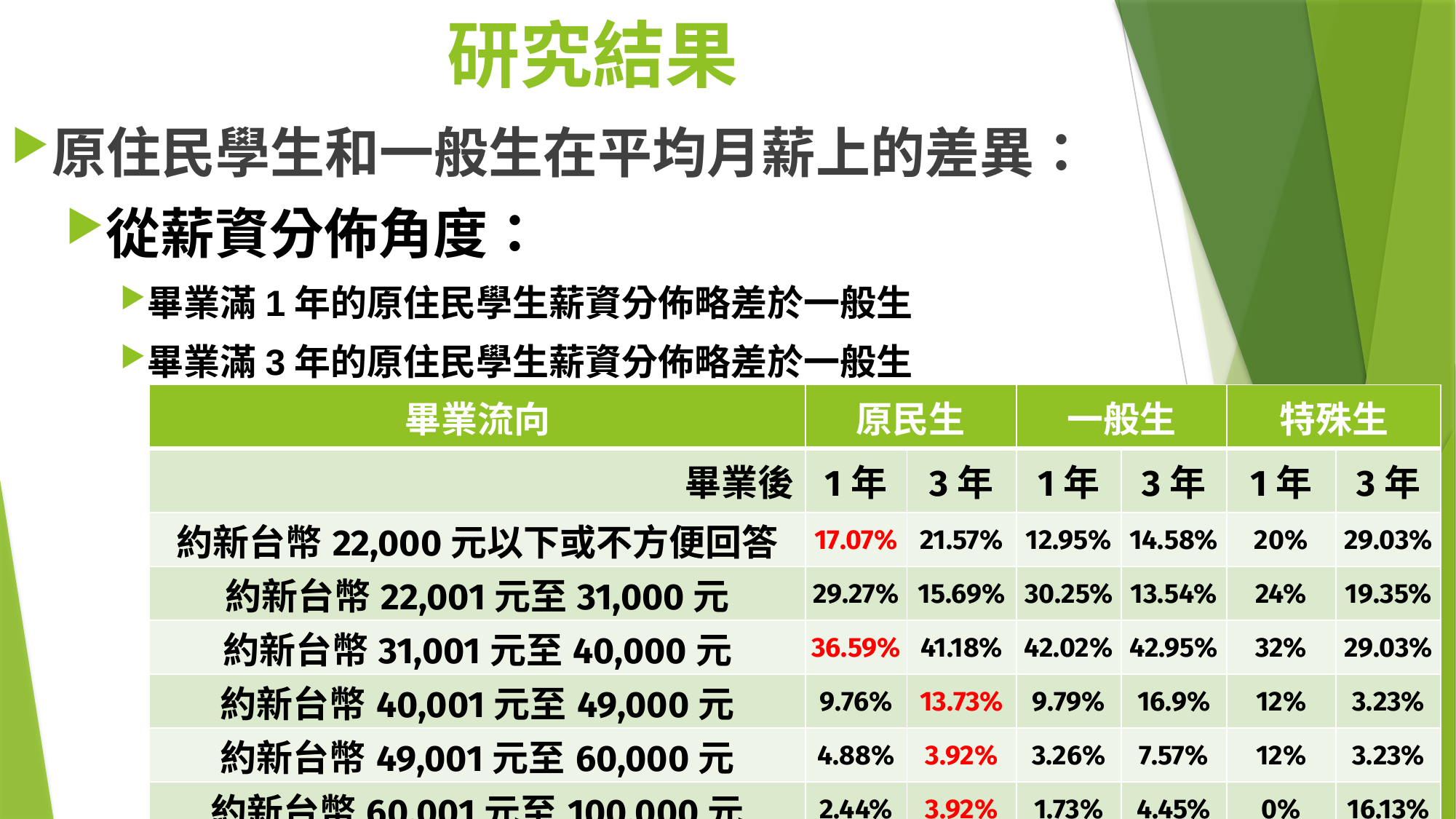

# 研究結果
原住民學生和一般生在平均月薪上的差異：
從薪資分佈角度：
畢業滿1年的原住民學生薪資分佈略差於一般生
畢業滿3年的原住民學生薪資分佈略差於一般生

| 畢業流向 | 原民生 |  | 一般生 |  | 特殊生 |  |
| --- | --- | --- | --- | --- | --- | --- |
| 畢業後 | 1年 | 3年 | 1年 | 3年 | 1年 | 3年 |
| 約新台幣22,000元以下或不方便回答 | 17.07% | 21.57% | 12.95% | 14.58% | 20% | 29.03% |
| 約新台幣22,001元至31,000元 | 29.27% | 15.69% | 30.25% | 13.54% | 24% | 19.35% |
| 約新台幣31,001元至40,000元 | 36.59% | 41.18% | 42.02% | 42.95% | 32% | 29.03% |
| 約新台幣40,001元至49,000元 | 9.76% | 13.73% | 9.79% | 16.9% | 12% | 3.23% |
| 約新台幣49,001元至60,000元 | 4.88% | 3.92% | 3.26% | 7.57% | 12% | 3.23% |
| 約新台幣60,001元至100,000元 | 2.44% | 3.92% | 1.73% | 4.45% | 0% | 16.13% |